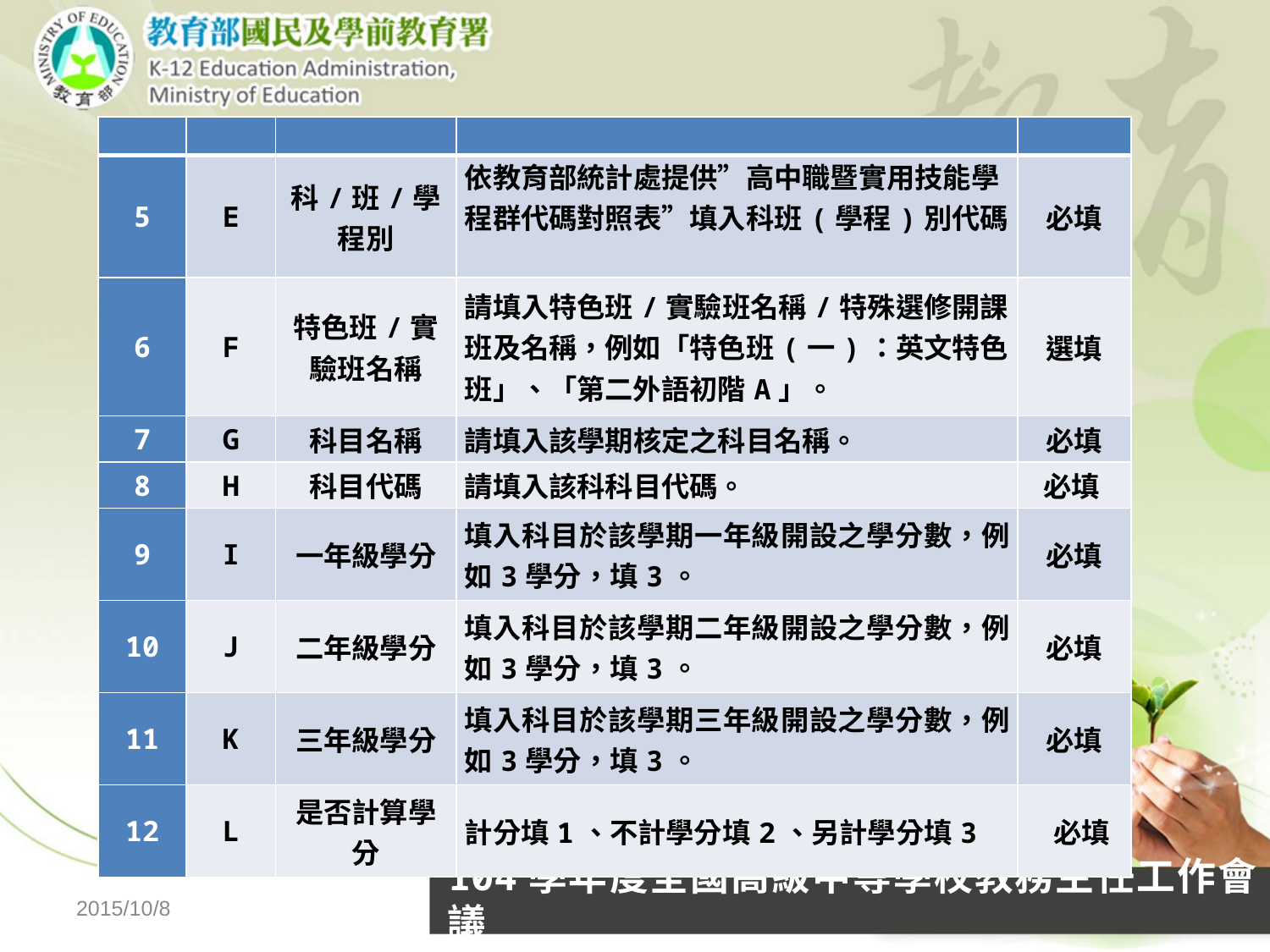

|  |  |  |  |  |
| --- | --- | --- | --- | --- |
| 5 | E | 科/班/學程別 | 依教育部統計處提供”高中職暨實用技能學程群代碼對照表”填入科班(學程)別代碼。 | 必填 |
| 6 | F | 特色班/實驗班名稱 | 請填入特色班/實驗班名稱/特殊選修開課班及名稱，例如「特色班(一)：英文特色班」、「第二外語初階A」。 | 選填 |
| 7 | G | 科目名稱 | 請填入該學期核定之科目名稱。 | 必填 |
| 8 | H | 科目代碼 | 請填入該科科目代碼。 | 必填 |
| 9 | I | 一年級學分 | 填入科目於該學期一年級開設之學分數，例如3學分，填3。 | 必填 |
| 10 | J | 二年級學分 | 填入科目於該學期二年級開設之學分數，例如3學分，填3。 | 必填 |
| 11 | K | 三年級學分 | 填入科目於該學期三年級開設之學分數，例如3學分，填3。 | 必填 |
| 12 | L | 是否計算學分 | 計分填1、不計學分填2、另計學分填3 | 必填 |
104學年度全國高級中等學校教務主任工作會議
2015/10/8
北區校長會議-1030819
12